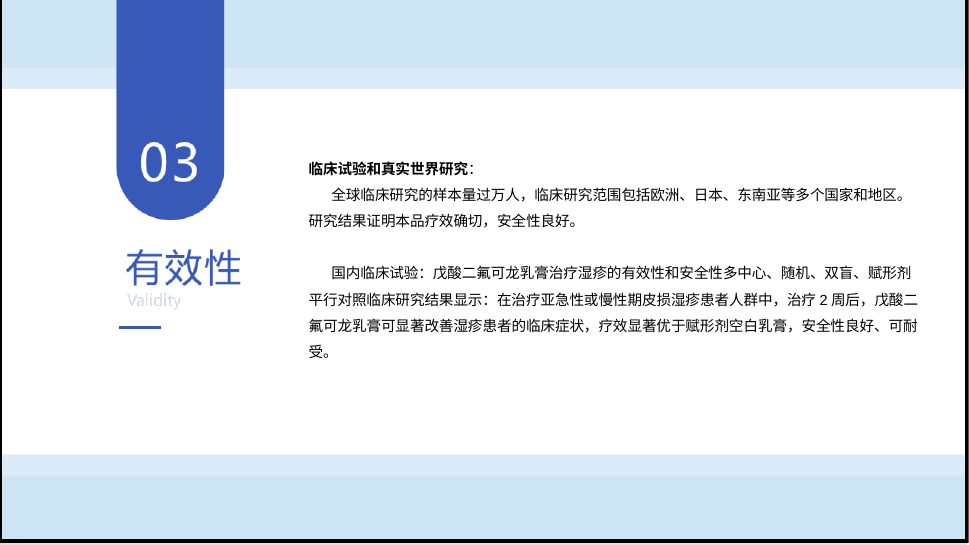

临床试验和真实世界研究：
      全球临床研究的样本量过万人，临床研究范围包括欧洲、日本、东南亚等多个国家和地区。研究结果证明本品疗效确切，安全性良好。

      国内临床试验：戊酸二氟可龙乳膏治疗湿疹的有效性和安全性多中心、随机、双盲、赋形剂平行对照临床研究结果显示：在治疗亚急性或慢性期皮损湿疹患者人群中，治疗2周后，戊酸二氟可龙乳膏可显著改善湿疹患者的临床症状，疗效显著优于赋形剂空白乳膏，安全性良好、可耐受。